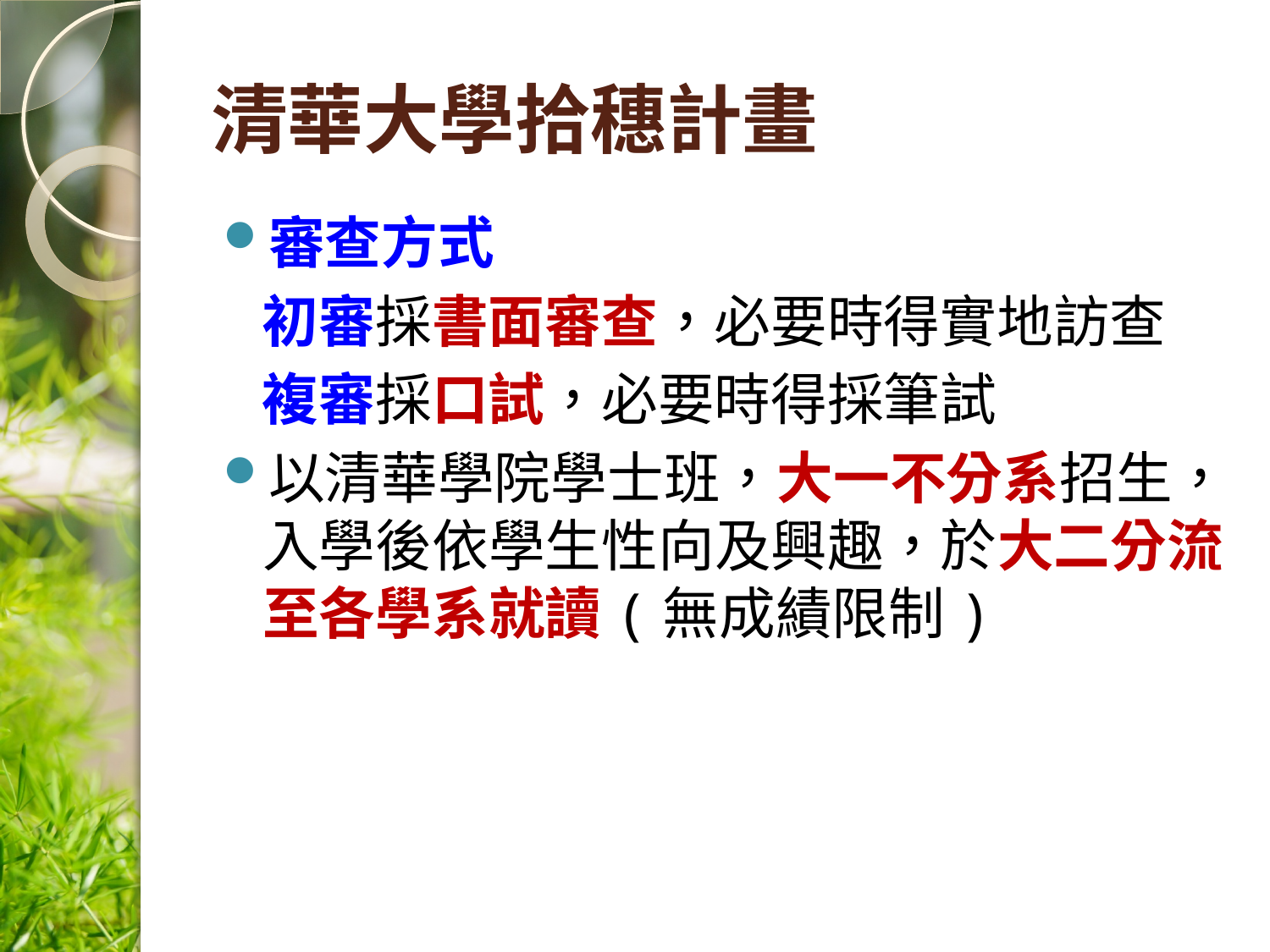

# 清華大學拾穗計畫
審查方式
  初審採書面審查，必要時得實地訪查
  複審採口試，必要時得採筆試
以清華學院學士班，大一不分系招生，入學後依學生性向及興趣，於大二分流至各學系就讀(無成績限制)